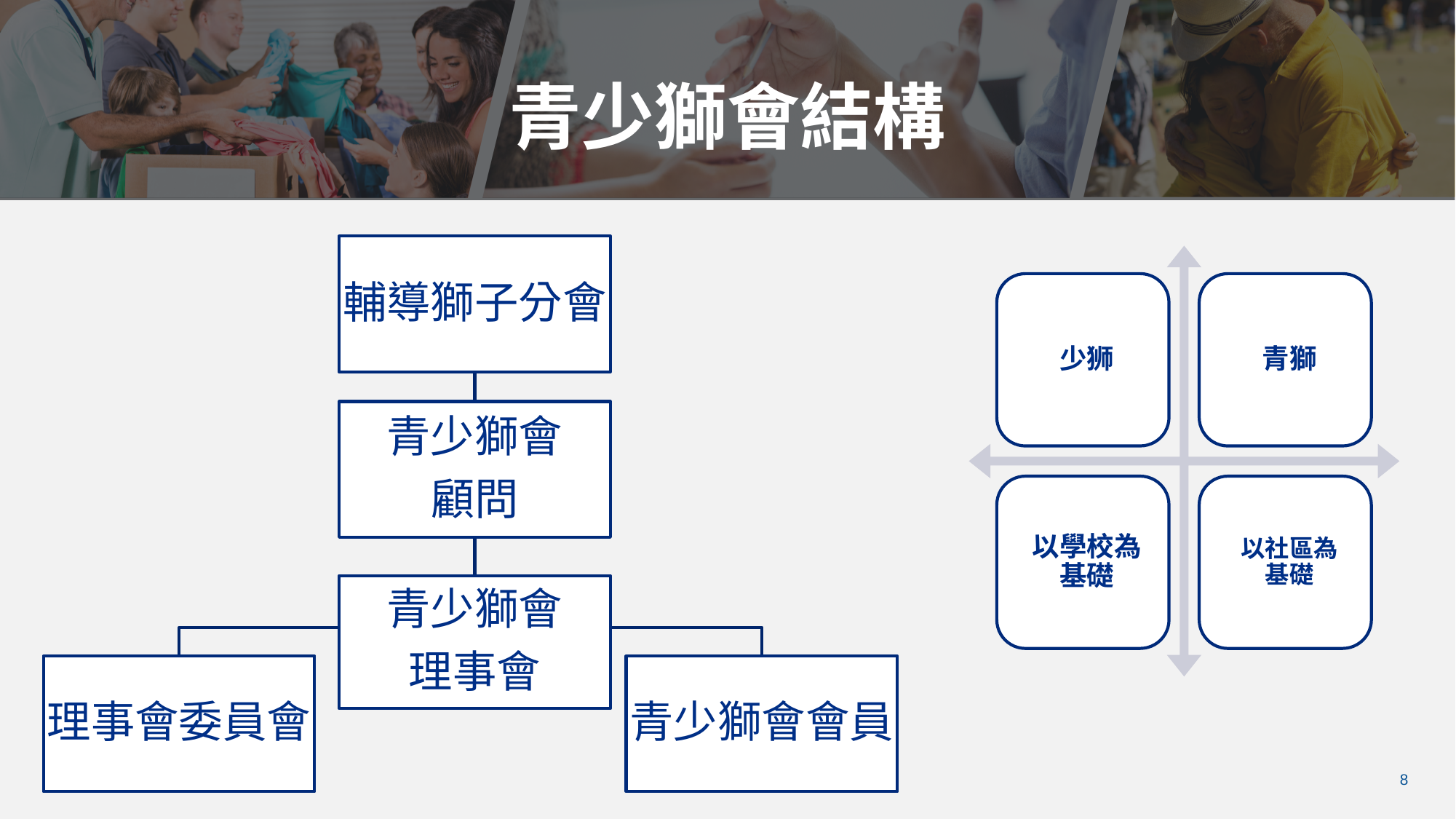

青少獅會結構
輔導獅子分會
青少獅會
理事會
理事會委員會
青少獅會會員
青少獅會
顧問
少狮
青獅
以學校為
基礎
以社區為
基礎